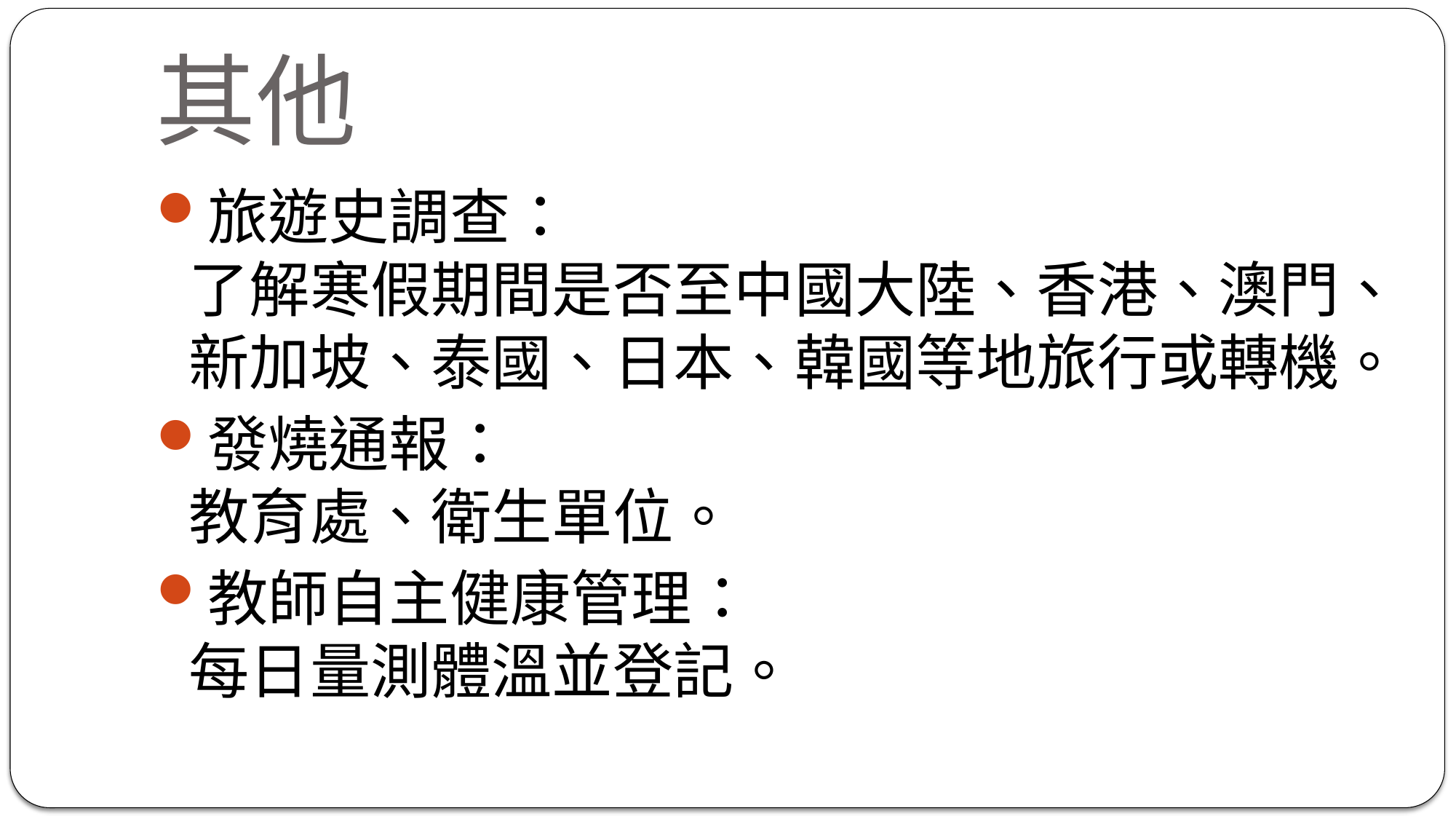

# 其他
旅遊史調查：
了解寒假期間是否至中國大陸、香港、澳門、新加坡、泰國、日本、韓國等地旅行或轉機。
發燒通報：
教育處、衛生單位。
教師自主健康管理：
每日量測體溫並登記。